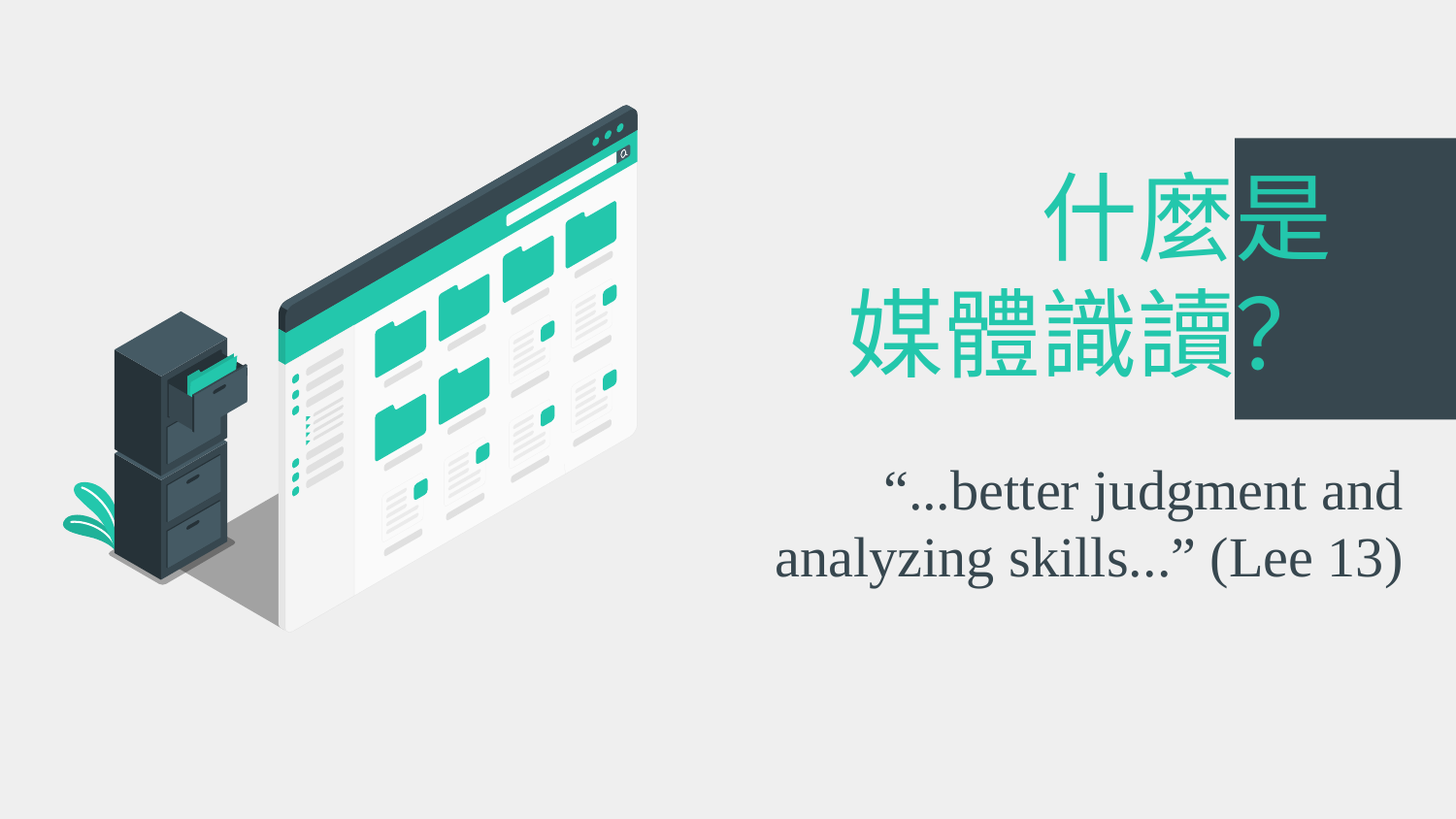

# 什麼是
媒體識讀？
 “...better judgment and analyzing skills...” (Lee 13)